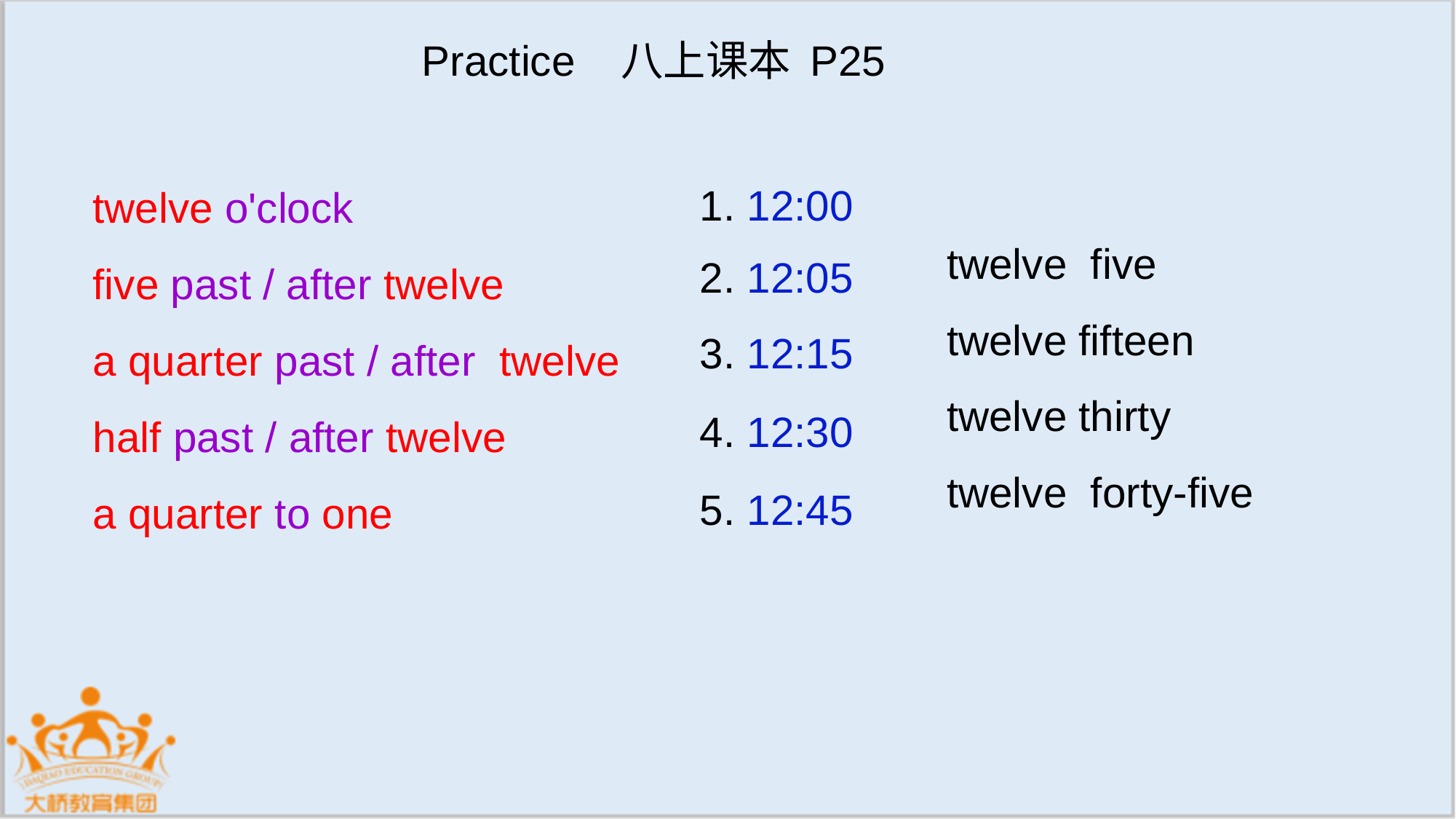

Practice   八上课本 P25
twelve o'clock
five past / after twelve
a quarter past / after  twelve
half past / after twelve
a quarter to one

twelve  five
twelve fifteen
twelve thirty
twelve  forty-five
1. 12:00
2. 12:05
3. 12:15
4. 12:30
5. 12:45